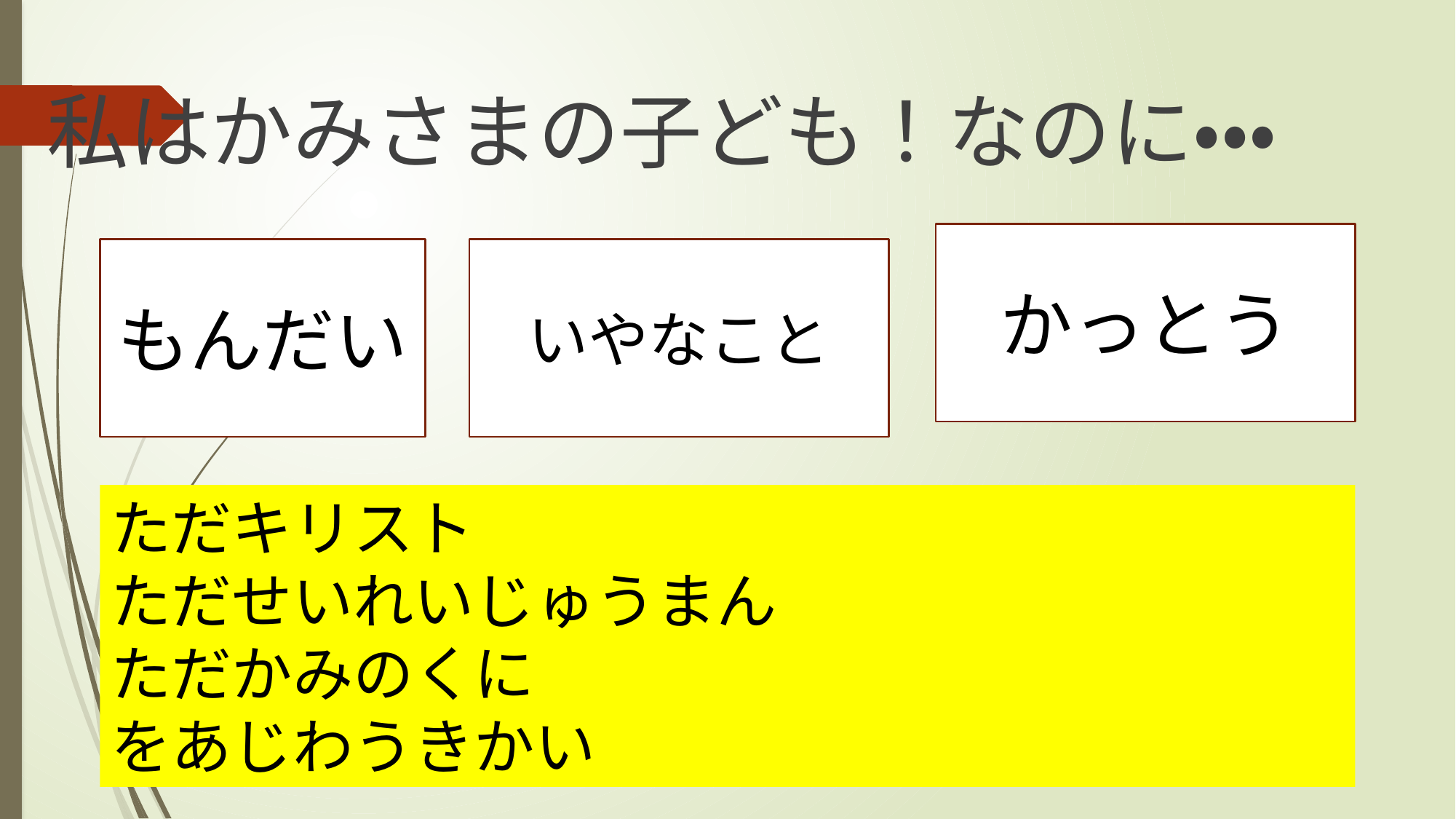

私はかみさまの子ども！なのに・・・
かっとう
もんだい
いやなこと
#
ただキリスト
ただせいれいじゅうまん
ただかみのくに
をあじわうきかい